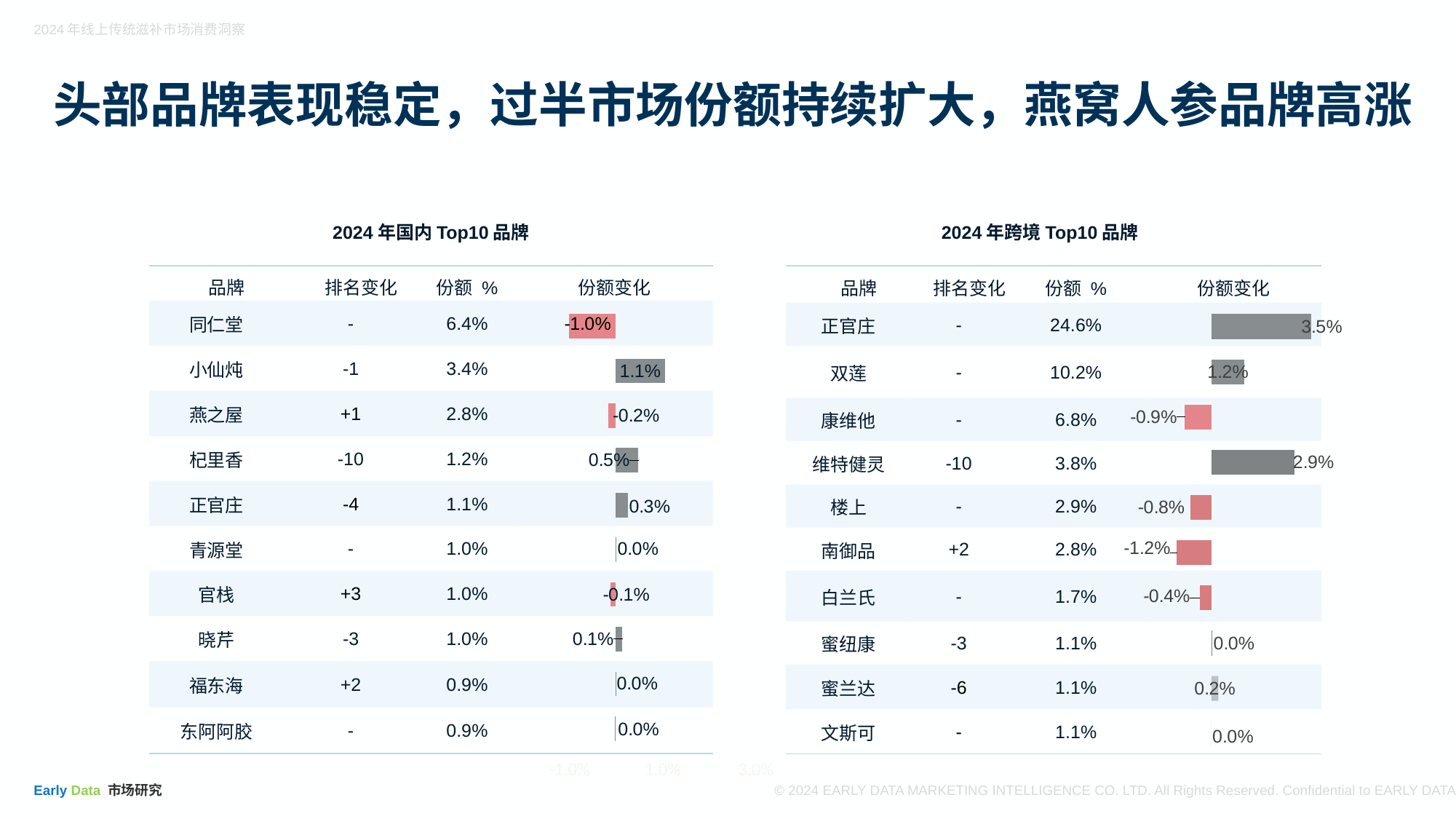

头部品牌表现稳定，过半市场份额持续扩大，燕窝人参品牌高涨
2024年国内Top10品牌
2024年跨境Top10品牌
| 品牌 | 排名变化 | 份额 % | 份额变化 |  |
| --- | --- | --- | --- | --- |
| 正官庄 | - | 24.6% |  |  |
| 双莲 | - | 10.2% |  |  |
| 康维他 | - | 6.8% |  |  |
| 维特健灵 | -10 | 3.8% |  |  |
| 楼上 | - | 2.9% |  |  |
| 南御品 | +2 | 2.8% |  |  |
| 白兰氏 | - | 1.7% |  |  |
| 蜜纽康 | -3 | 1.1% |  |  |
| 蜜兰达 | -6 | 1.1% |  |  |
| 文斯可 | - | 1.1% |  |  |
| 品牌 | 排名变化 | 份额 % | 份额变化 |  |
| --- | --- | --- | --- | --- |
| 同仁堂 | - | 6.4% |  |  |
| 小仙炖 | -1 | 3.4% |  |  |
| 燕之屋 | +1 | 2.8% |  |  |
| 杞里香 | -10 | 1.2% |  |  |
| 正官庄 | -4 | 1.1% |  |  |
| 青源堂 | - | 1.0% |  |  |
| 官栈 | +3 | 1.0% |  |  |
| 晓芹 | -3 | 1.0% |  |  |
| 福东海 | +2 | 0.9% |  |  |
| 东阿阿胶 | - | 0.9% |  |  |

### Chart

| Category | 市场份额 % |
|---|---|
| 东阿阿胶 | -0.0001298908384581854 |
| 福东海 | -8.202842071306123e-05 |
| 晓芹 | 0.001406927496428552 |
| 官栈 | -0.001105209990676174 |
| 青源堂 | 5.884397043229121e-05 |
| 正官庄 | 0.002575104857253154 |
| 杞里香 | 0.004858930177397186 |
| 燕之屋 | -0.00158880404115103 |
| 小仙炖 | 0.01053406685209374 |
| 同仁堂 | -0.01 |

### Chart

| Category | 市场份额 % |
|---|---|
| 文斯可 | 0.0 |
| 蜜兰达 | 0.002481426966301747 |
| 蜜纽康 | 0.0004209150829708185 |
| 白兰氏 | -0.004144613569941991 |
| 南御品 | -0.01219622373476485 |
| 楼上 | -0.007508890830499802 |
| 维特健灵 | 0.02924108818222264 |
| 康维他 | -0.009449835864660375 |
| 双莲 | 0.01164378700485533 |
| 正官庄 | 0.03513644811196268 |